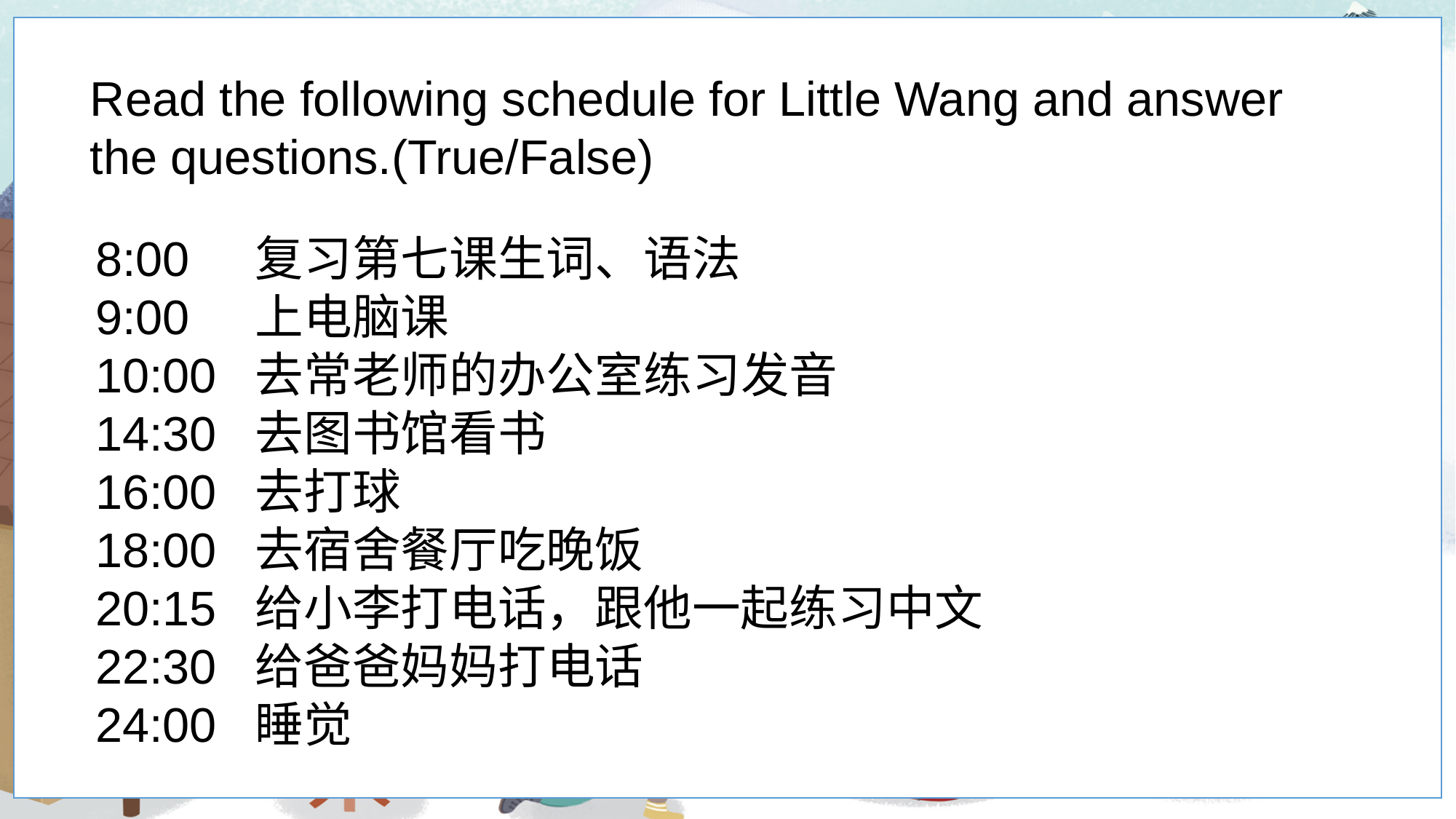

Read the following schedule for Little Wang and answer the questions.(True/False)
8:00    复习第七课生词、语法
9:00    上电脑课
10:00  去常老师的办公室练习发音
14:30  去图书馆看书
16:00  去打球
18:00  去宿舍餐厅吃晚饭
20:15  给小李打电话，跟他一起练习中文
22:30  给爸爸妈妈打电话
24:00  睡觉